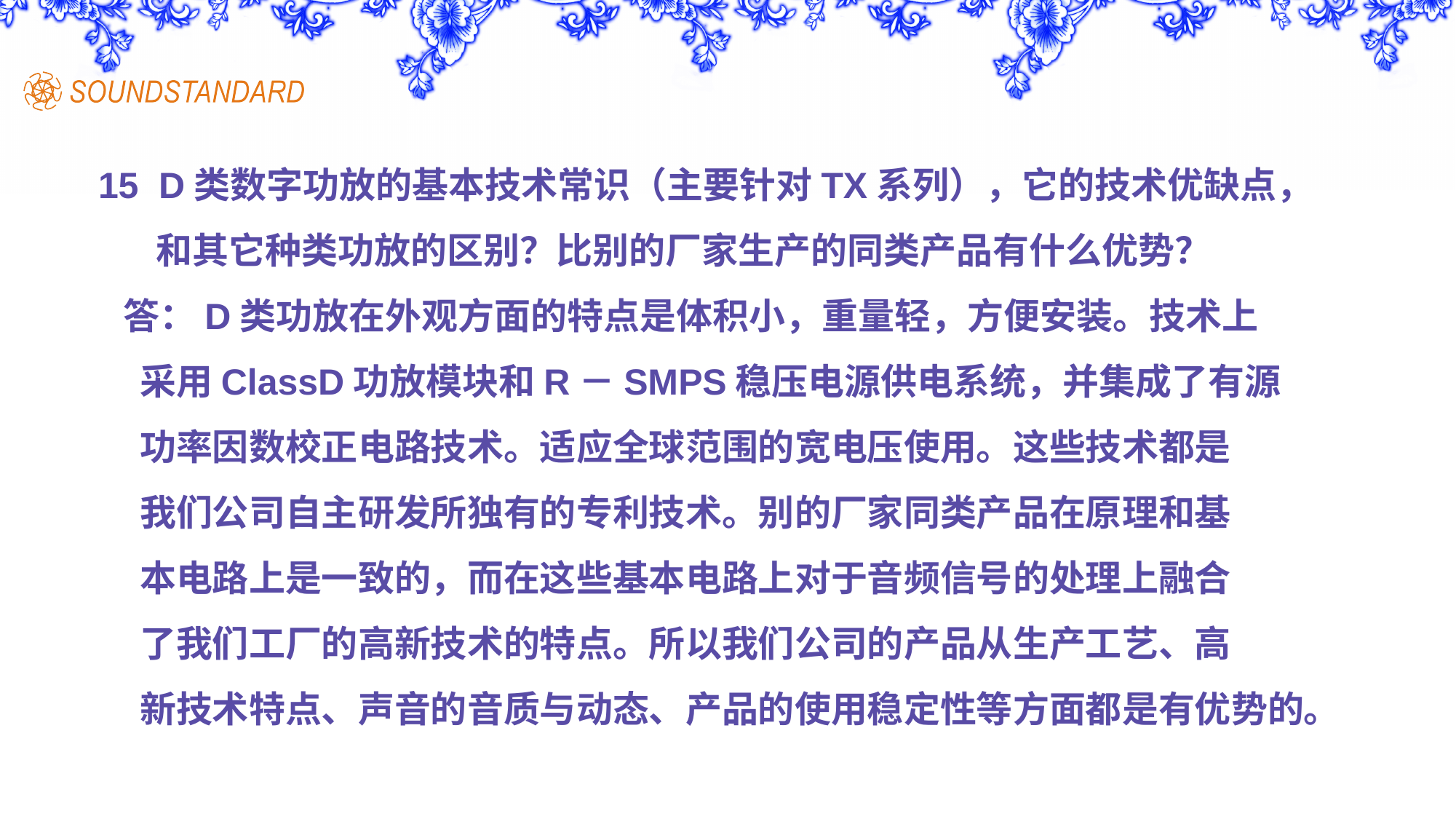

15  D类数字功放的基本技术常识（主要针对TX系列），它的技术优缺点，
      和其它种类功放的区别？比别的厂家生产的同类产品有什么优势？
  答：D类功放在外观方面的特点是体积小，重量轻，方便安装。技术上
    采用ClassD功放模块和R－SMPS稳压电源供电系统，并集成了有源
    功率因数校正电路技术。适应全球范围的宽电压使用。这些技术都是
    我们公司自主研发所独有的专利技术。别的厂家同类产品在原理和基
    本电路上是一致的，而在这些基本电路上对于音频信号的处理上融合
    了我们工厂的高新技术的特点。所以我们公司的产品从生产工艺、高
    新技术特点、声音的音质与动态、产品的使用稳定性等方面都是有优势的。